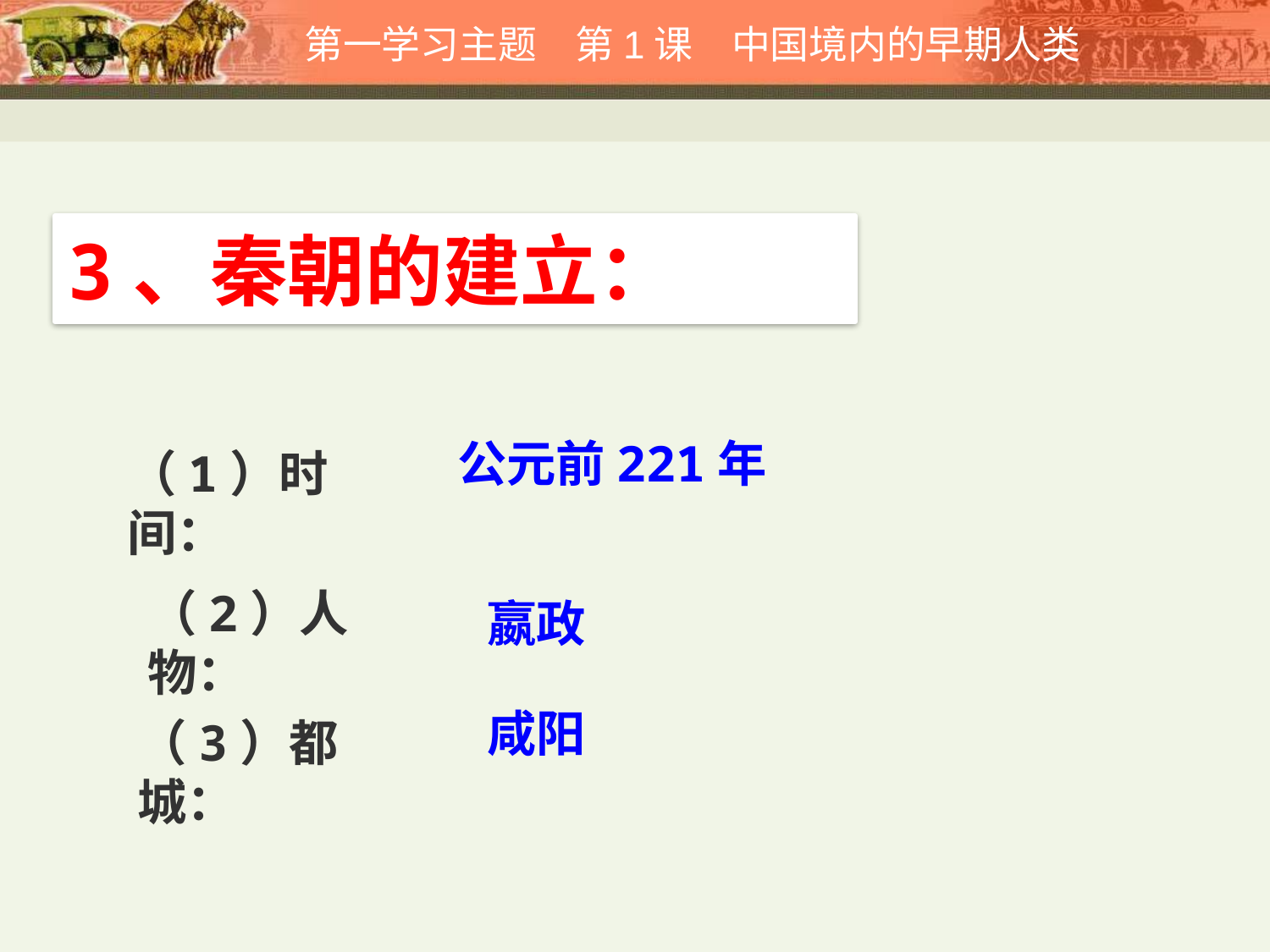

3、秦朝的建立：
公元前221年
（1）时间：
（2）人物：
嬴政
咸阳
（3）都城：